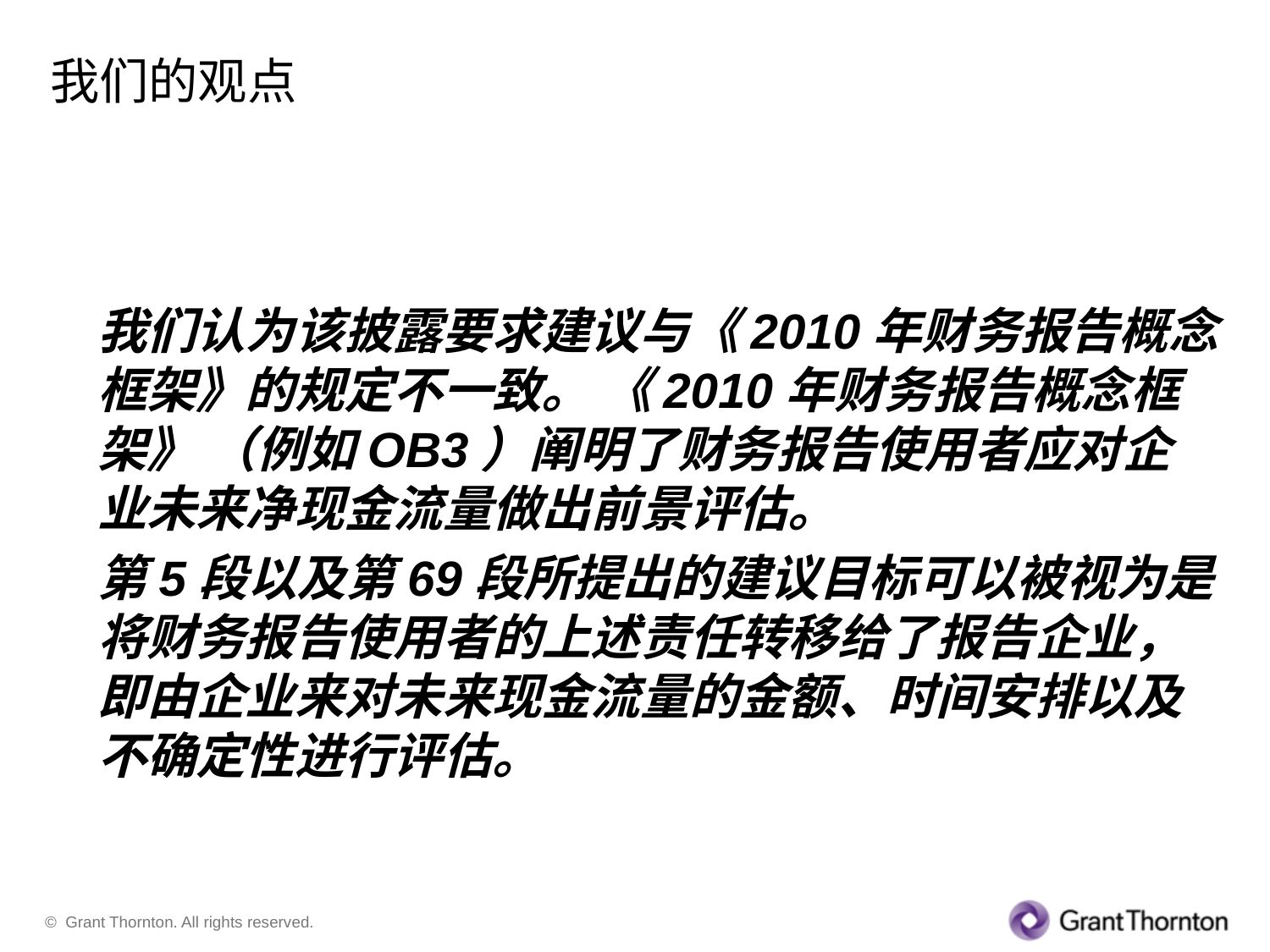

# 我们的观点
我们认为该披露要求建议与《2010年财务报告概念框架》的规定不一致。 《2010年财务报告概念框架》 （例如OB3）阐明了财务报告使用者应对企业未来净现金流量做出前景评估。
第5段以及第69段所提出的建议目标可以被视为是将财务报告使用者的上述责任转移给了报告企业，即由企业来对未来现金流量的金额、时间安排以及不确定性进行评估。